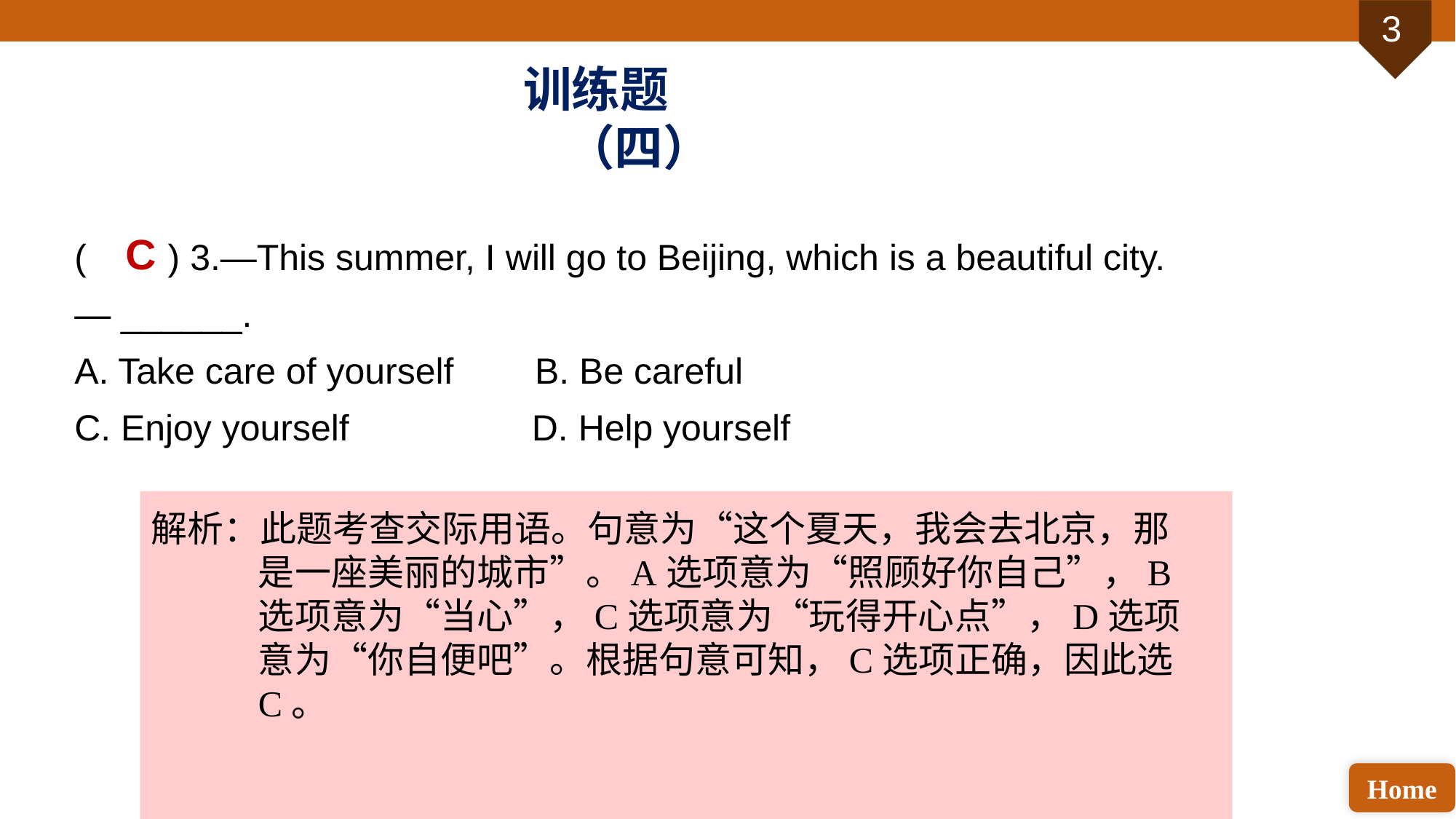

训练题（四）
(        ) 3.—This summer, I will go to Beijing, which is a beautiful city.
— ______.
A. Take care of yourself        B. Be careful
C. Enjoy yourself                  D. Help yourself

C

解析：此题考查交际用语。句意为“这个夏天，我会去北京，那是一座美丽的城市”。A选项意为“照顾好你自己”，B选项意为“当心”，C选项意为“玩得开心点”，D选项意为“你自便吧”。根据句意可知，C选项正确，因此选C。